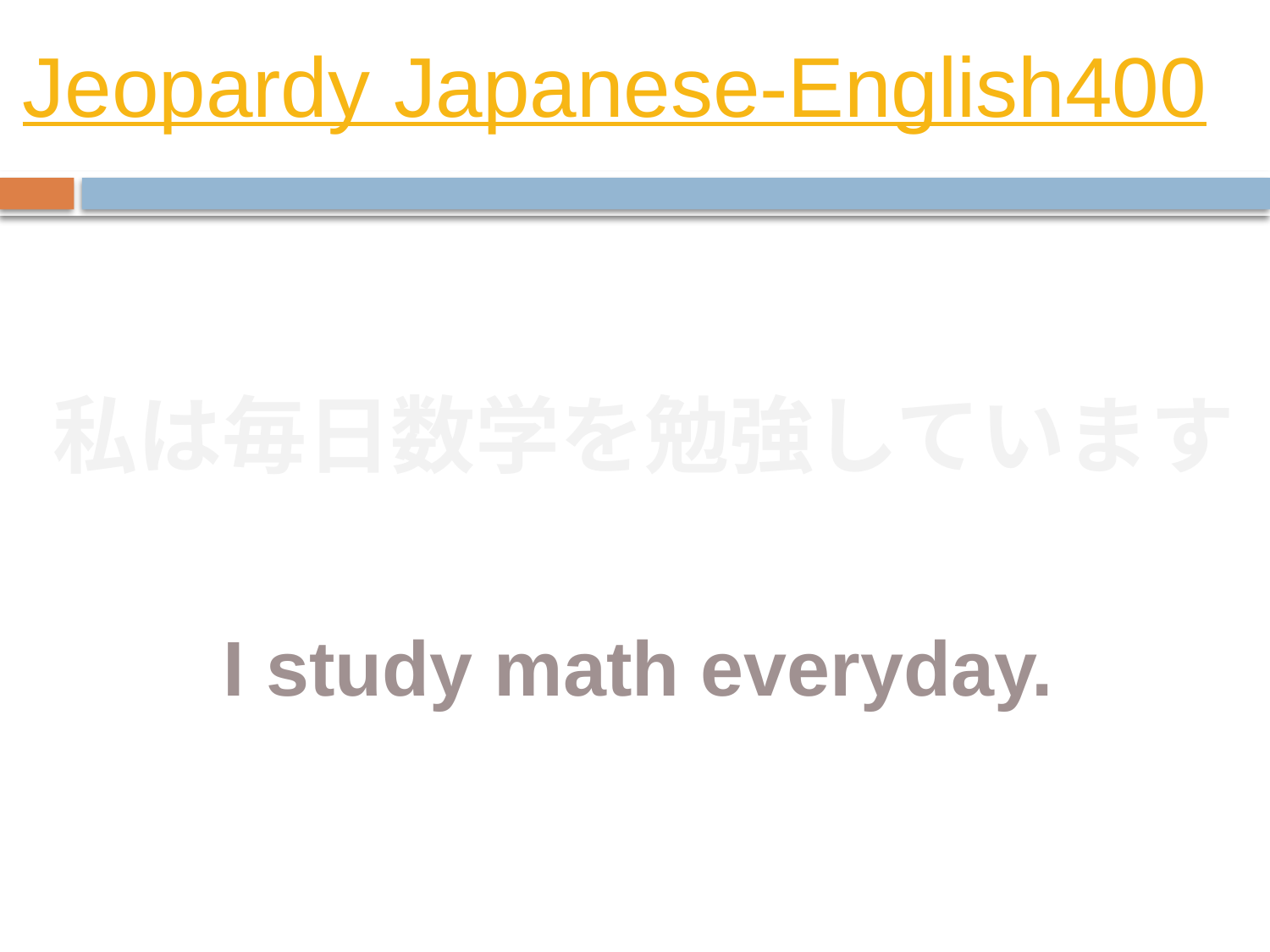

# Jeopardy Japanese-English400
私は毎日数学を勉強しています
I study math everyday.